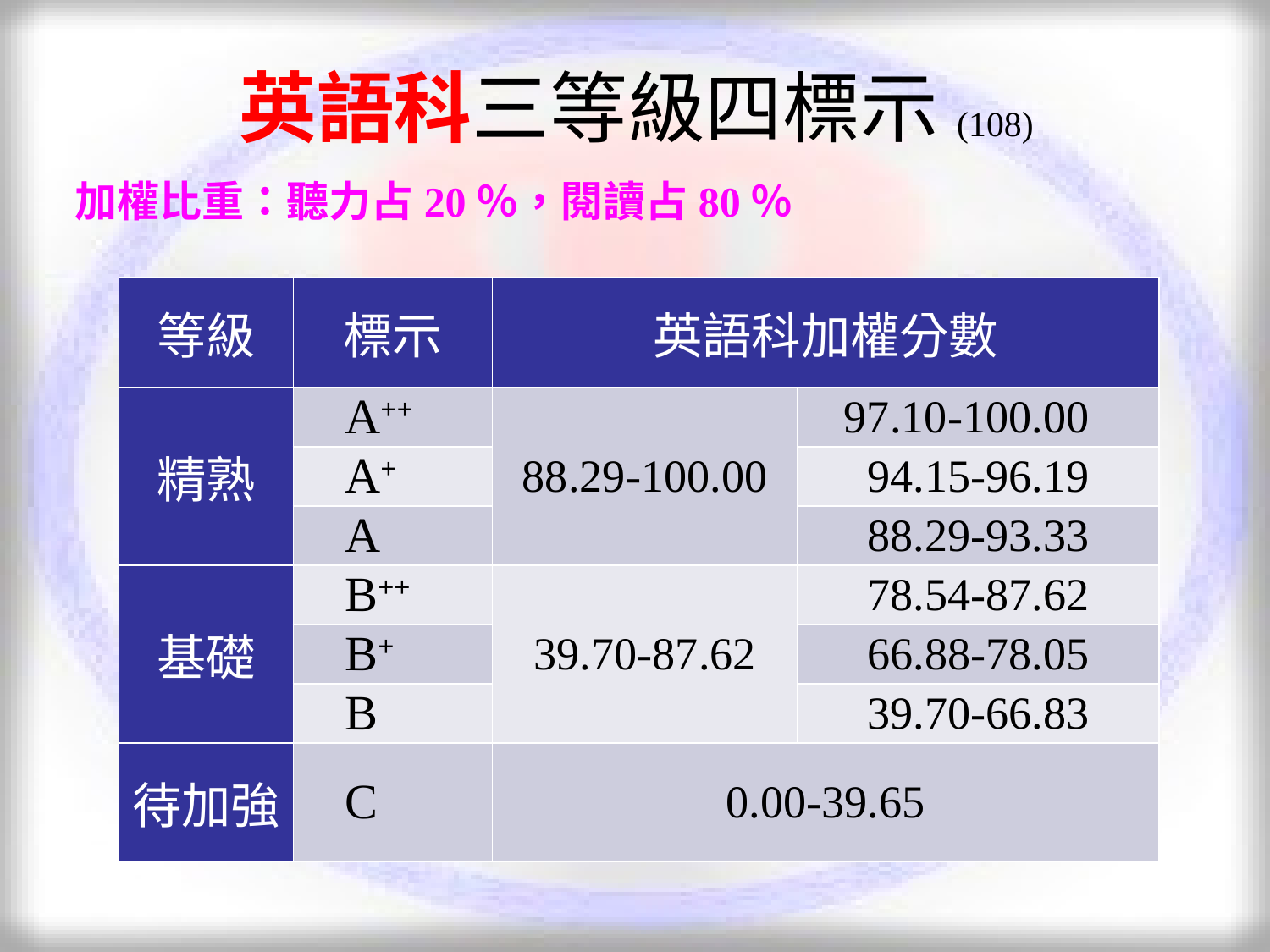

# 英語科三等級四標示(108)
加權比重：聽力占20％，閱讀占80％
| 等級 | 標示 | 英語科加權分數 |  |
| --- | --- | --- | --- |
| 精熟 | A++ | 88.29-100.00 | 97.10-100.00 |
|  | A+ |  | 94.15-96.19 |
|  | A |  | 88.29-93.33 |
| 基礎 | B++ | 39.70-87.62 | 78.54-87.62 |
|  | B+ |  | 66.88-78.05 |
|  | B |  | 39.70-66.83 |
| 待加強 | C | 0.00-39.65 |  |